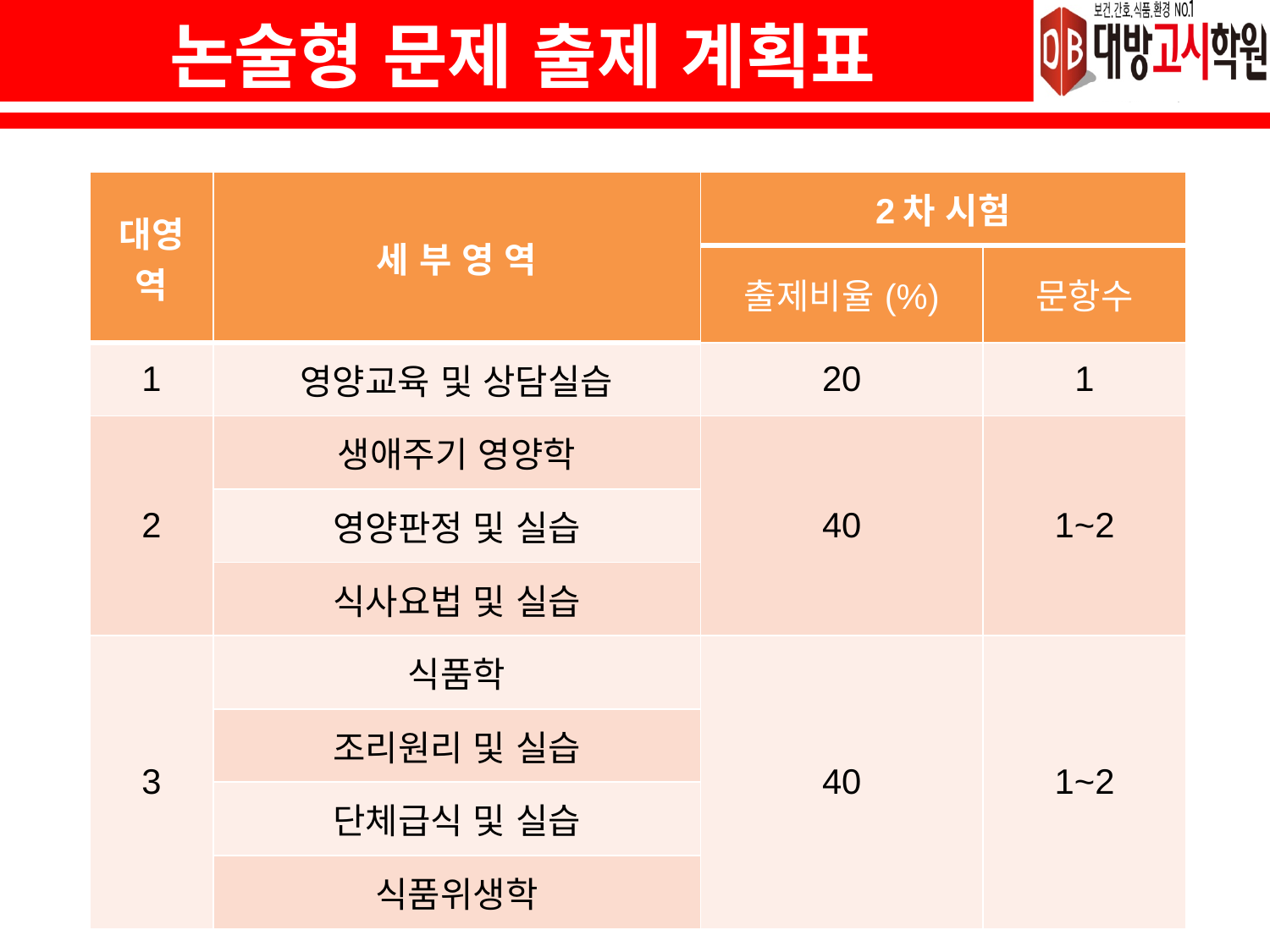

논술형 문제 출제 계획표
| 대영역 | 세 부 영 역 | 2차 시험 |  |
| --- | --- | --- | --- |
|  |  | 출제비율(%) | 문항수 |
| 1 | 영양교육 및 상담실습 | 20 | 1 |
| 2 | 생애주기 영양학 | 40 | 1~2 |
|  | 영양판정 및 실습 |  |  |
|  | 식사요법 및 실습 |  |  |
| 3 | 식품학 | 40 | 1~2 |
|  | 조리원리 및 실습 |  |  |
|  | 단체급식 및 실습 |  |  |
|  | 식품위생학 |  |  |